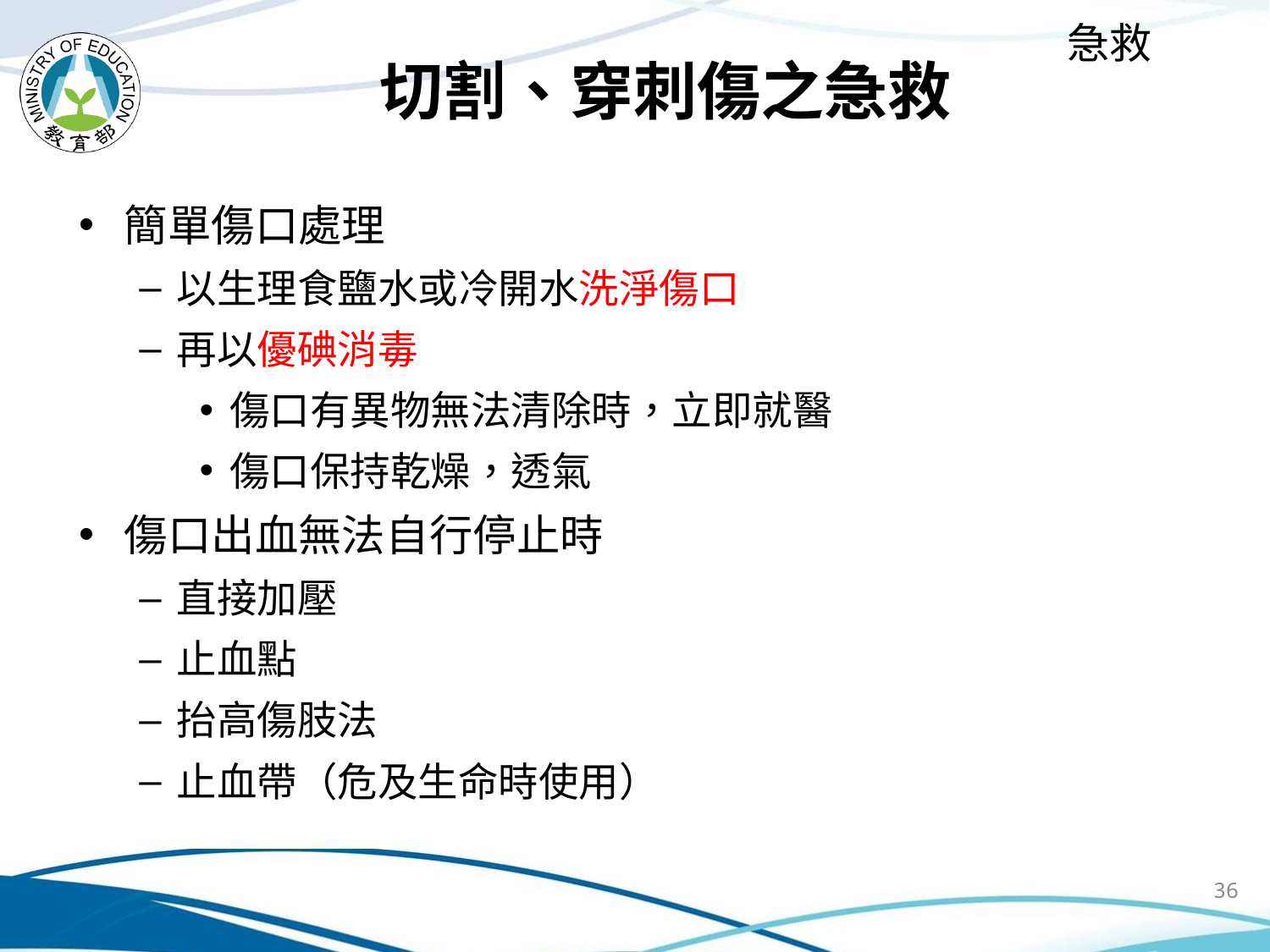

急救
切割、穿刺傷之急救
簡單傷口處理
以生理食鹽水或冷開水洗淨傷口
再以優碘消毒
傷口有異物無法清除時，立即就醫
傷口保持乾燥，透氣
傷口出血無法自行停止時
直接加壓
止血點
抬高傷肢法
止血帶（危及生命時使用）

36